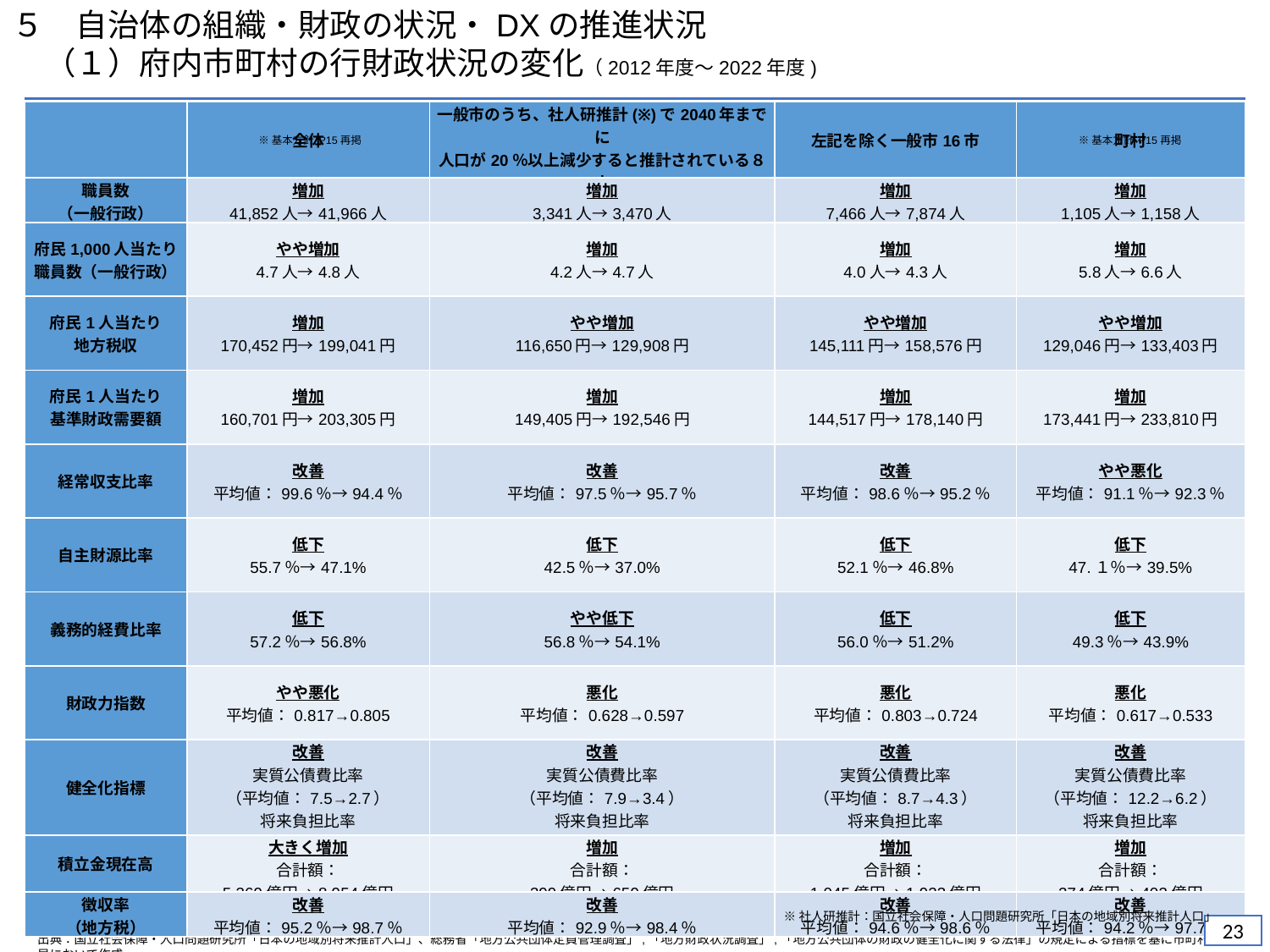

５　自治体の組織・財政の状況・DXの推進状況
　（１）府内市町村の行財政状況の変化（2012年度～2022年度)
|  | 全体 | 一般市のうち、社人研推計(※)で2040年までに 人口が20％以上減少すると推計されている８市 | 左記を除く一般市16市 | 町村 |
| --- | --- | --- | --- | --- |
| 職員数 （一般行政） | 増加 41,852人→41,966人 | 増加 3,341人→3,470人 | 増加 7,466人→7,874人 | 増加 1,105人→1,158人 |
| 府民1,000人当たり 職員数（一般行政） | やや増加 4.7人→4.8人 | 増加 4.2人→4.7人 | 増加 4.0人→4.3人 | 増加 5.8人→6.6人 |
| 府民1人当たり 地方税収 | 増加 170,452円→199,041円 | やや増加 116,650円→129,908円 | やや増加 145,111円→158,576円 | やや増加 129,046円→133,403円 |
| 府民1人当たり 基準財政需要額 | 増加 160,701円→203,305円 | 増加 149,405円→192,546円 | 増加 144,517円→178,140円 | 増加 173,441円→233,810円 |
| 経常収支比率 | 改善 平均値：99.6％→94.4％ | 改善 平均値：97.5％→95.7％ | 改善 平均値：98.6％→95.2％ | やや悪化 平均値：91.1％→92.3％ |
| 自主財源比率 | 低下 55.7％→47.1% | 低下 42.5％→37.0% | 低下 52.1％→46.8% | 低下 47.１％→39.5% |
| 義務的経費比率 | 低下 57.2％→56.8% | やや低下 56.8％→54.1% | 低下 56.0％→51.2% | 低下 49.3％→43.9% |
| 財政力指数 | やや悪化 平均値：0.817→0.805 | 悪化 平均値：0.628→0.597 | 悪化 平均値：0.803→0.724 | 悪化 平均値：0.617→0.533 |
| 健全化指標 | 改善 実質公債費比率 （平均値：7.5→2.7） 将来負担比率 （平均値：87.4→－） | 改善 実質公債費比率 （平均値：7.9→3.4） 将来負担比率 （平均値：56.4→－） | 改善 実質公債費比率 （平均値：8.7→4.3） 将来負担比率 （平均値：69.3→－） | 改善 実質公債費比率 （平均値：12.2→6.2） 将来負担比率 （平均値：42.3→－） |
| 積立金現在高 | 大きく増加 合計額： 5,369億円→8,954億円 | 増加 合計額： 399億円→659億円 | 増加 合計額： 1,045億円→1,923億円 | 増加 合計額： 274億円→403億円 |
| 徴収率 （地方税） | 改善 平均値：95.2％→98.7％ | 改善 平均値：92.9％→98.4％ | 改善 平均値：94.6％→98.6％ | 改善 平均値：94.2％→97.7％ |
※基本方針 P15再掲
※基本方針 P15再掲
※社人研推計：国立社会保障・人口問題研究所「日本の地域別将来推計人口」
23
出典：国立社会保障・人口問題研究所「日本の地域別将来推計人口」、総務省「地方公共団体定員管理調査」,「地方財政状況調査」,「地方公共団体の財政の健全化に関する法律」の規定による指標を基に市町村局において作成